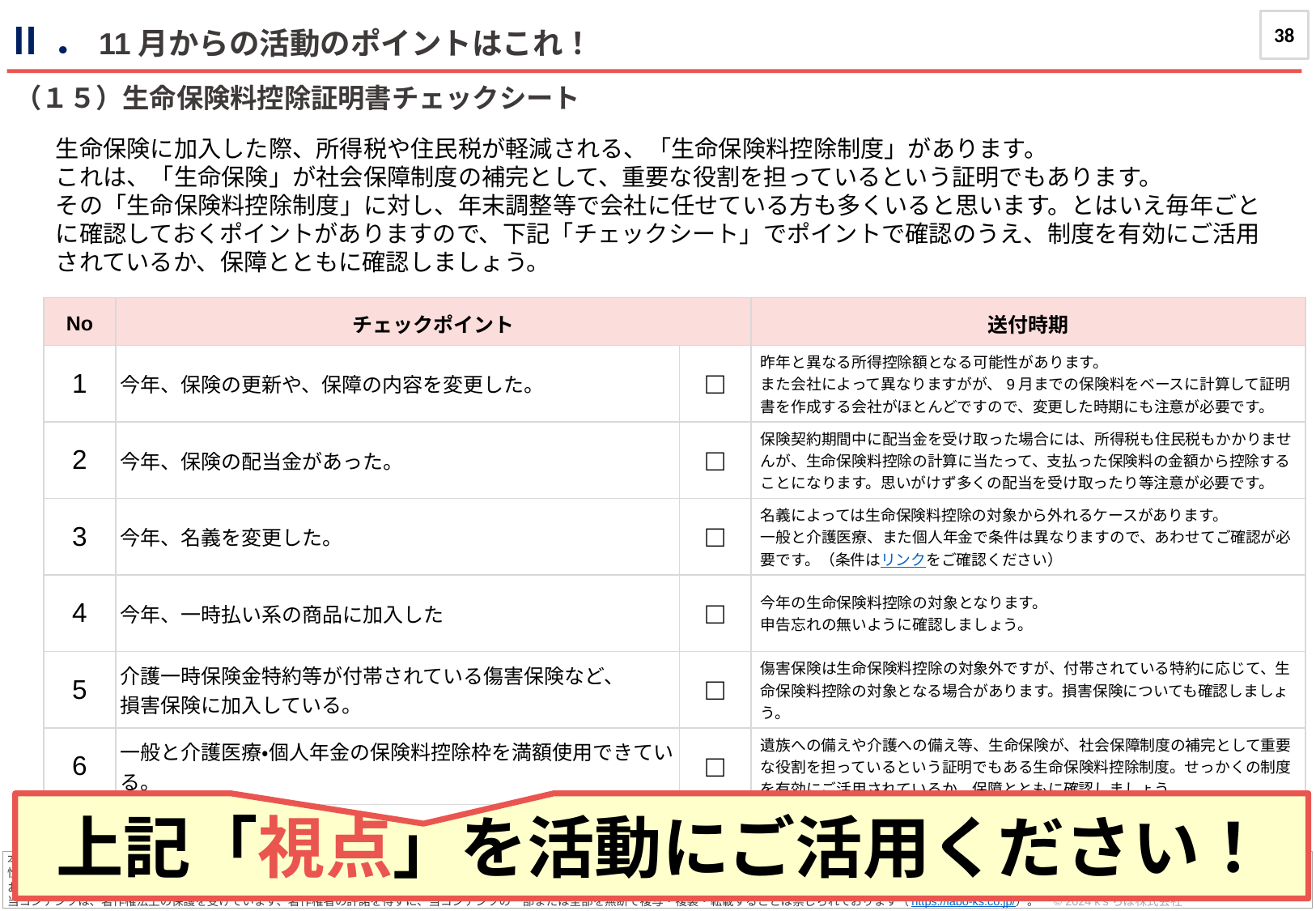

38
Ⅱ．11月からの活動のポイントはこれ！
（１５）生命保険料控除証明書チェックシート
生命保険に加入した際、所得税や住民税が軽減される、「生命保険料控除制度」があります。
これは、「生命保険」が社会保障制度の補完として、重要な役割を担っているという証明でもあります。
その「生命保険料控除制度」に対し、年末調整等で会社に任せている方も多くいると思います。とはいえ毎年ごとに確認しておくポイントがありますので、下記「チェックシート」でポイントで確認のうえ、制度を有効にご活用されているか、保障とともに確認しましょう。
| No | チェックポイント |  | 送付時期 |
| --- | --- | --- | --- |
| 1 | 今年、保険の更新や、保障の内容を変更した。 | □ | 昨年と異なる所得控除額となる可能性があります。 また会社によって異なりますがが、9月までの保険料をベースに計算して証明書を作成する会社がほとんどですので、変更した時期にも注意が必要です。 |
| 2 | 今年、保険の配当金があった。 | □ | 保険契約期間中に配当金を受け取った場合には、所得税も住民税もかかりませんが、生命保険料控除の計算に当たって、支払った保険料の金額から控除することになります。思いがけず多くの配当を受け取ったり等注意が必要です。 |
| 3 | 今年、名義を変更した。 | □ | 名義によっては生命保険料控除の対象から外れるケースがあります。 一般と介護医療、また個人年金で条件は異なりますので、あわせてご確認が必要です。（条件はリンクをご確認ください） |
| 4 | 今年、一時払い系の商品に加入した | □ | 今年の生命保険料控除の対象となります。 申告忘れの無いように確認しましょう。 |
| 5 | 介護一時保険金特約等が付帯されている傷害保険など、 損害保険に加入している。 | □ | 傷害保険は生命保険料控除の対象外ですが、付帯されている特約に応じて、生命保険料控除の対象となる場合があります。損害保険についても確認しましょう。 |
| 6 | 一般と介護医療・個人年金の保険料控除枠を満額使用できている。 | □ | 遺族への備えや介護への備え等、生命保険が、社会保障制度の補完として重要な役割を担っているという証明でもある生命保険料控除制度。せっかくの制度を有効にご活用されているか、保障とともに確認しましょう。 |
上記「視点」を活動にご活用ください！